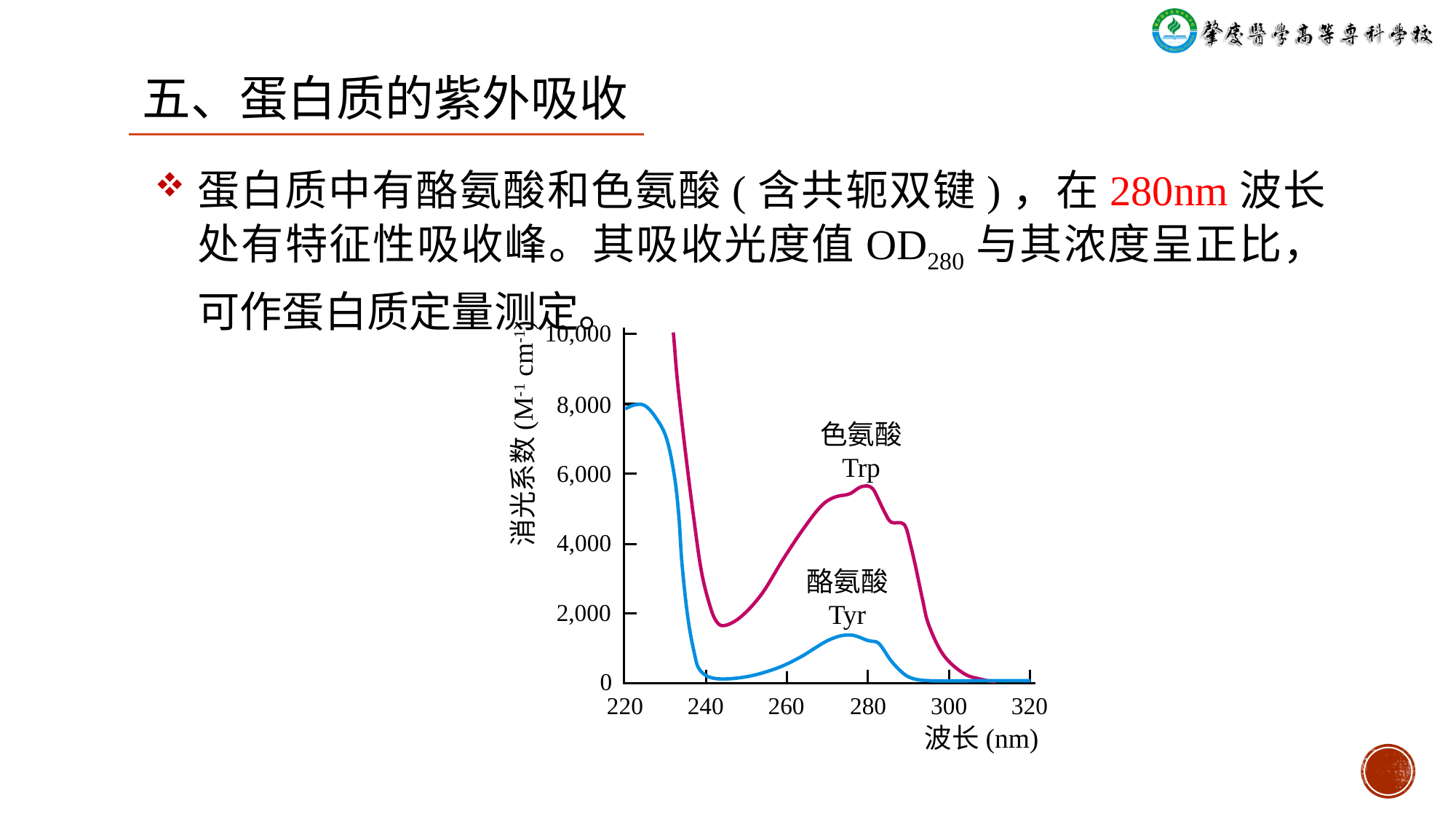

五、蛋白质的紫外吸收
蛋白质中有酪氨酸和色氨酸(含共轭双键)，在280nm波长处有特征性吸收峰。其吸收光度值OD280与其浓度呈正比，可作蛋白质定量测定。
10,000

8,000

消光系数(M-1 cm-1)
色氨酸
Trp
6,000
4,000
酪氨酸
Tyr
2,000
0
220
240
260
280
300
320
波长(nm)